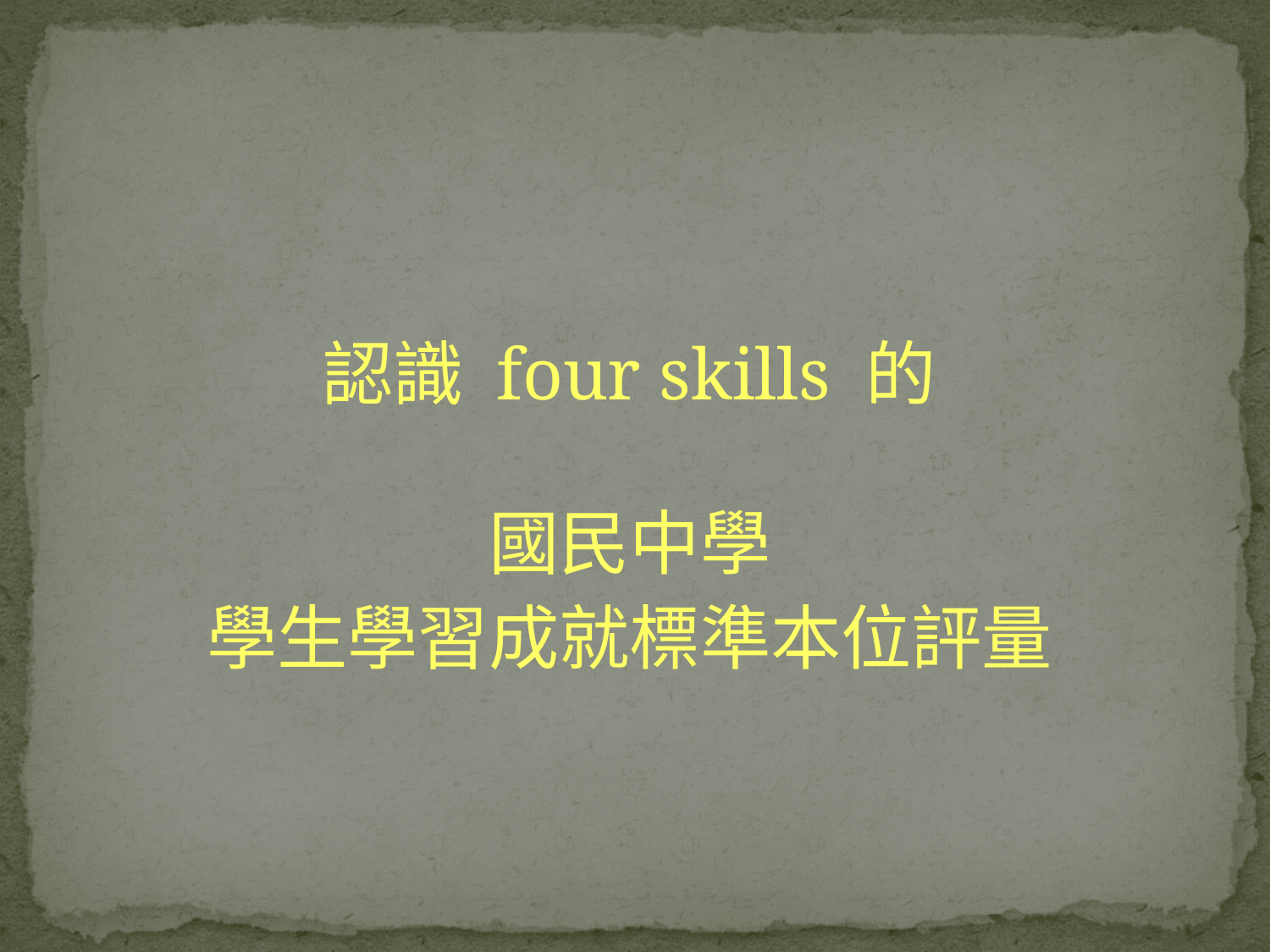

#

認識 four skills 的
國民中學
學生學習成就標準本位評量